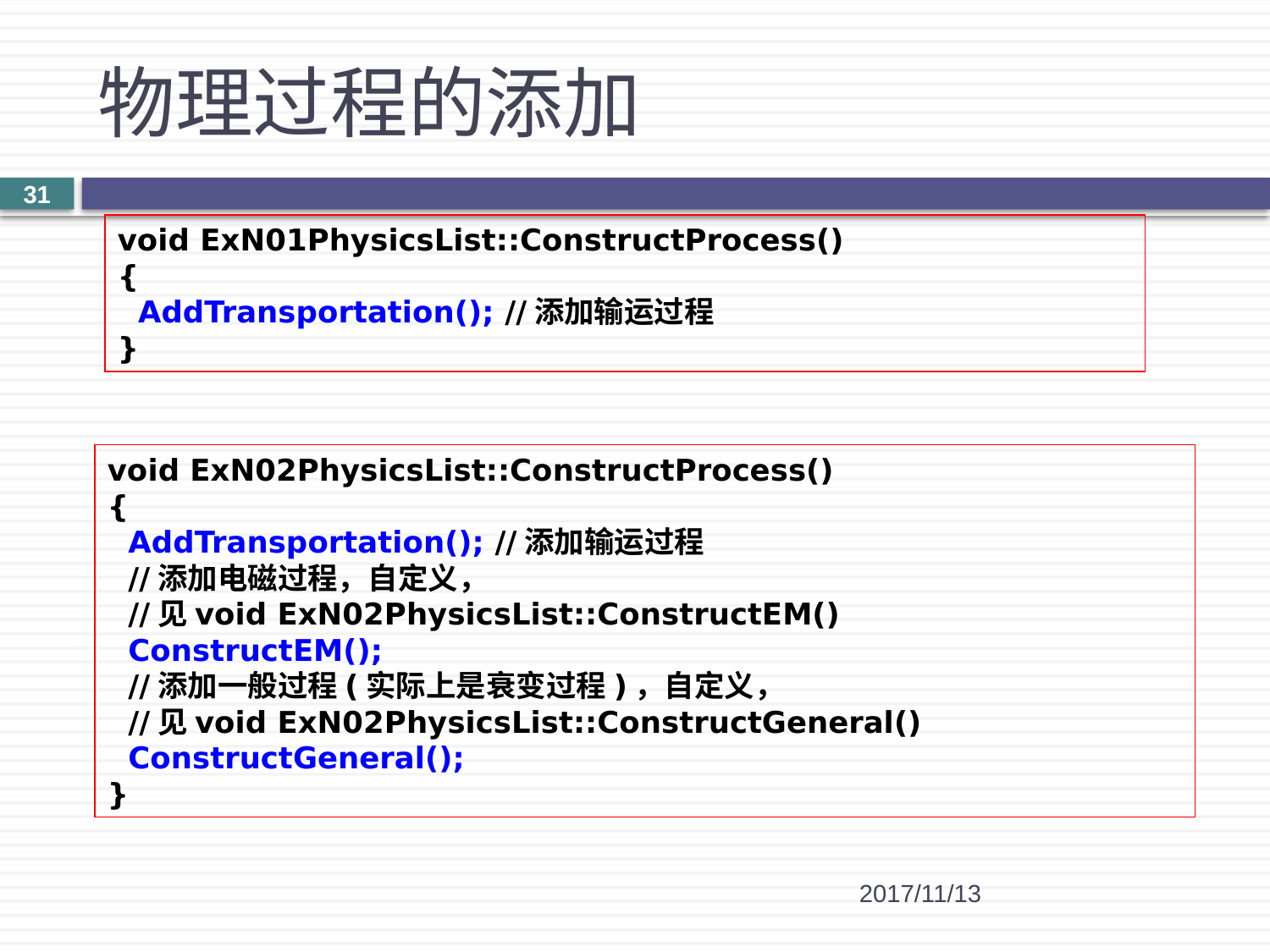

# 物理过程的添加
31
void ExN01PhysicsList::ConstructProcess()
{
  AddTransportation(); //添加输运过程
}
void ExN02PhysicsList::ConstructProcess()
{
  AddTransportation(); //添加输运过程
  //添加电磁过程，自定义，
  //见void ExN02PhysicsList::ConstructEM()
  ConstructEM();
  //添加一般过程(实际上是衰变过程)，自定义，
  //见void ExN02PhysicsList::ConstructGeneral()
  ConstructGeneral();
}
2017/11/13